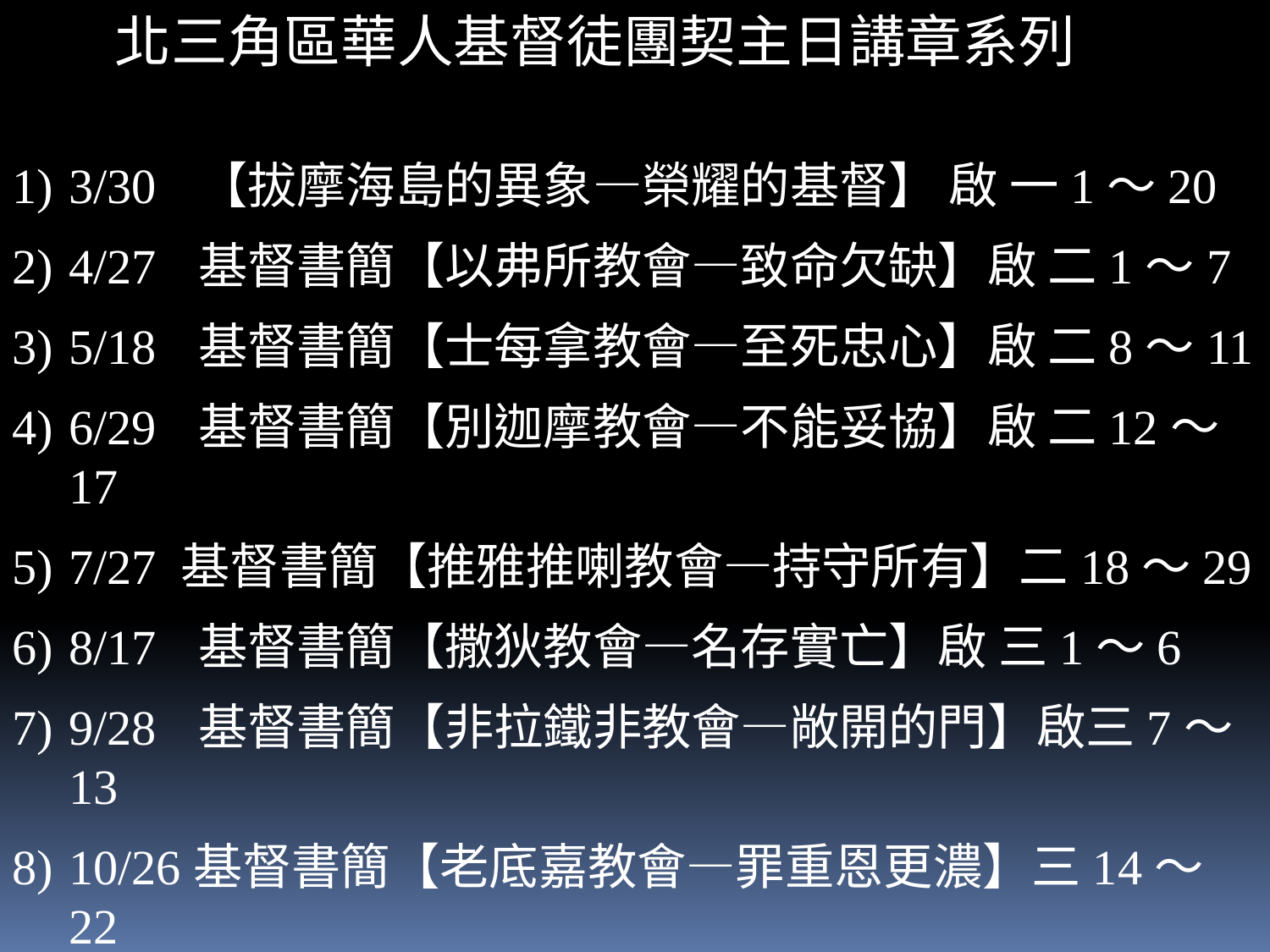

北三角區華人基督徒團契主日講章系列
3/30 【拔摩海島的異象—榮耀的基督】 啟 一1～20
4/27 基督書簡【以弗所教會—致命欠缺】啟 二1～7
5/18 基督書簡【士每拿教會—至死忠心】啟 二8～11
6/29 基督書簡【別迦摩教會—不能妥協】啟 二12～17
7/27 基督書簡【推雅推喇教會—持守所有】二18～29
8/17 基督書簡【撒狄教會—名存實亡】啟 三1～6
9/28 基督書簡【非拉鐵非教會—敞開的門】啟三7～13
10/26基督書簡【老底嘉教會—罪重恩更濃】三14～22
11/23 【你們要讚美耶和華】感恩節 詩篇第一百五十篇
12/28 【從歲首到年終】 申命記 十一8～17